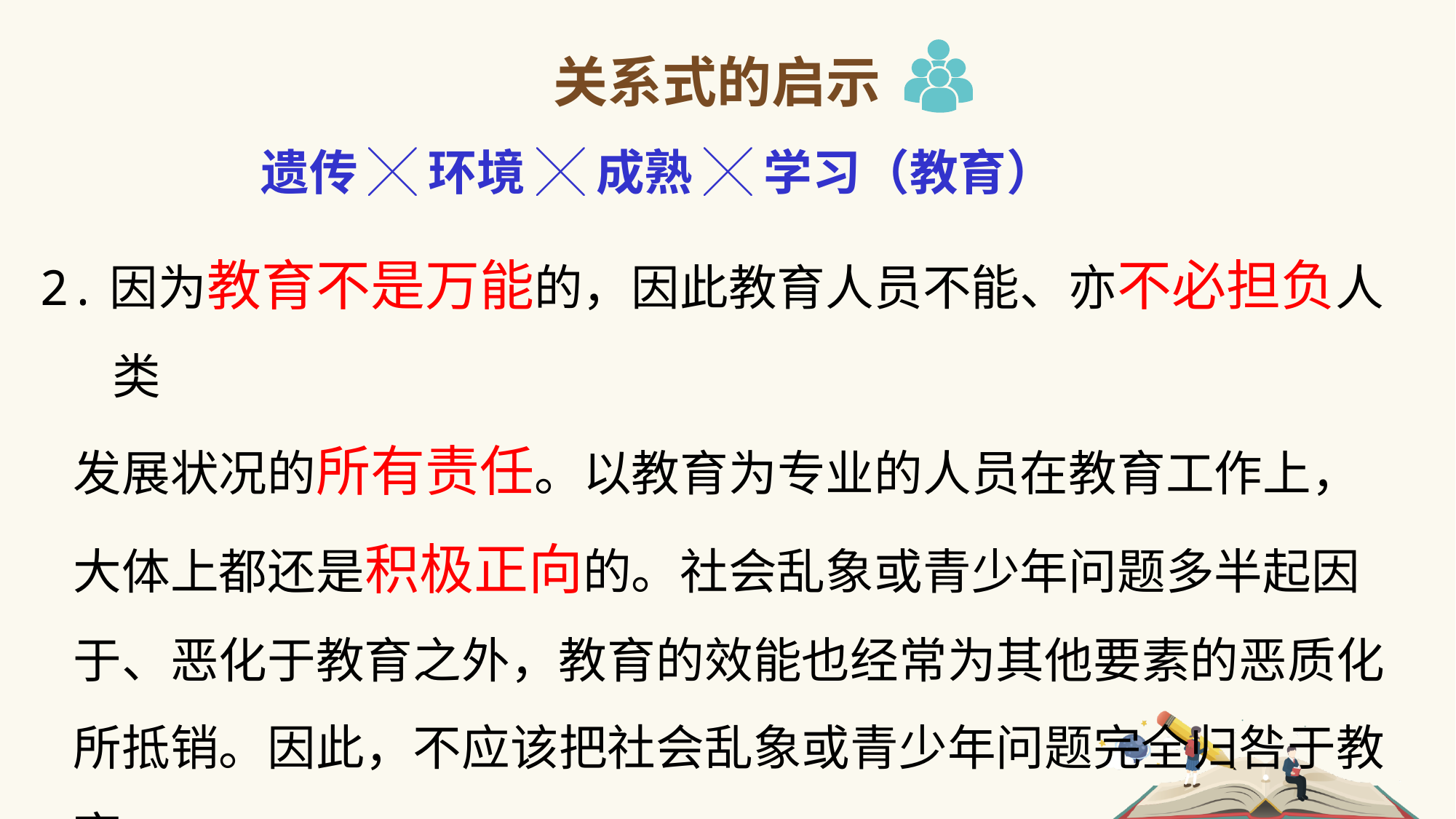

关系式的启示
遗传 ╳ 环境 ╳ 成熟 ╳ 学习（教育）

2.因为教育不是万能的，因此教育人员不能、亦不必担负人类
  发展状况的所有责任。以教育为专业的人员在教育工作上，
  大体上都还是积极正向的。社会乱象或青少年问题多半起因
  于、恶化于教育之外，教育的效能也经常为其他要素的恶质化
  所抵销。因此，不应该把社会乱象或青少年问题完全归咎于教
  育。